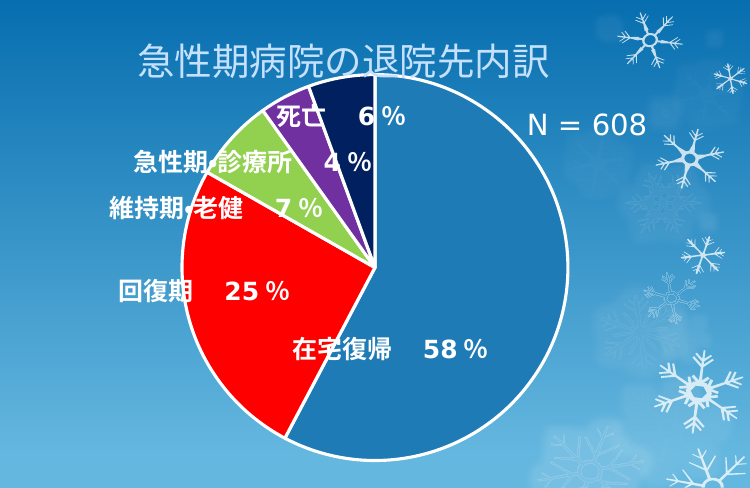

急性期病院の退院先内訳

### Chart

| Category |  |
|---|---|
死亡　6％
N = 608
急性期・診療所　4％
維持期・老健　7％
回復期　25％
在宅復帰　58％